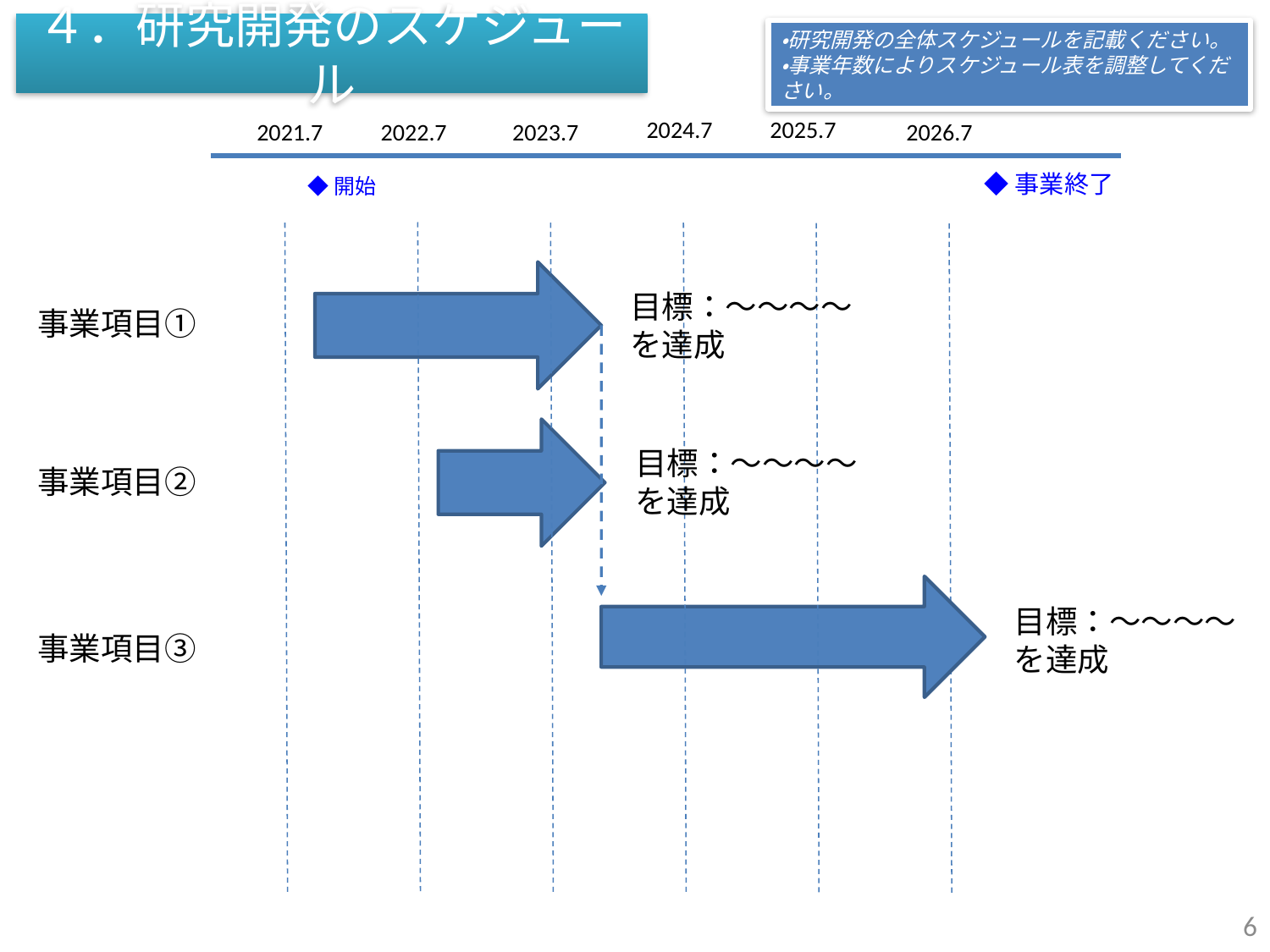

４．研究開発のスケジュール
・研究開発の全体スケジュールを記載ください。
・事業年数によりスケジュール表を調整してください。
2024.7
2025.7
2026.7
2023.7
2022.7
2021.7
◆事業終了
◆開始

目標：～～～～を達成
事業項目①

目標：～～～～を達成
事業項目②

目標：～～～～を達成
事業項目③
6